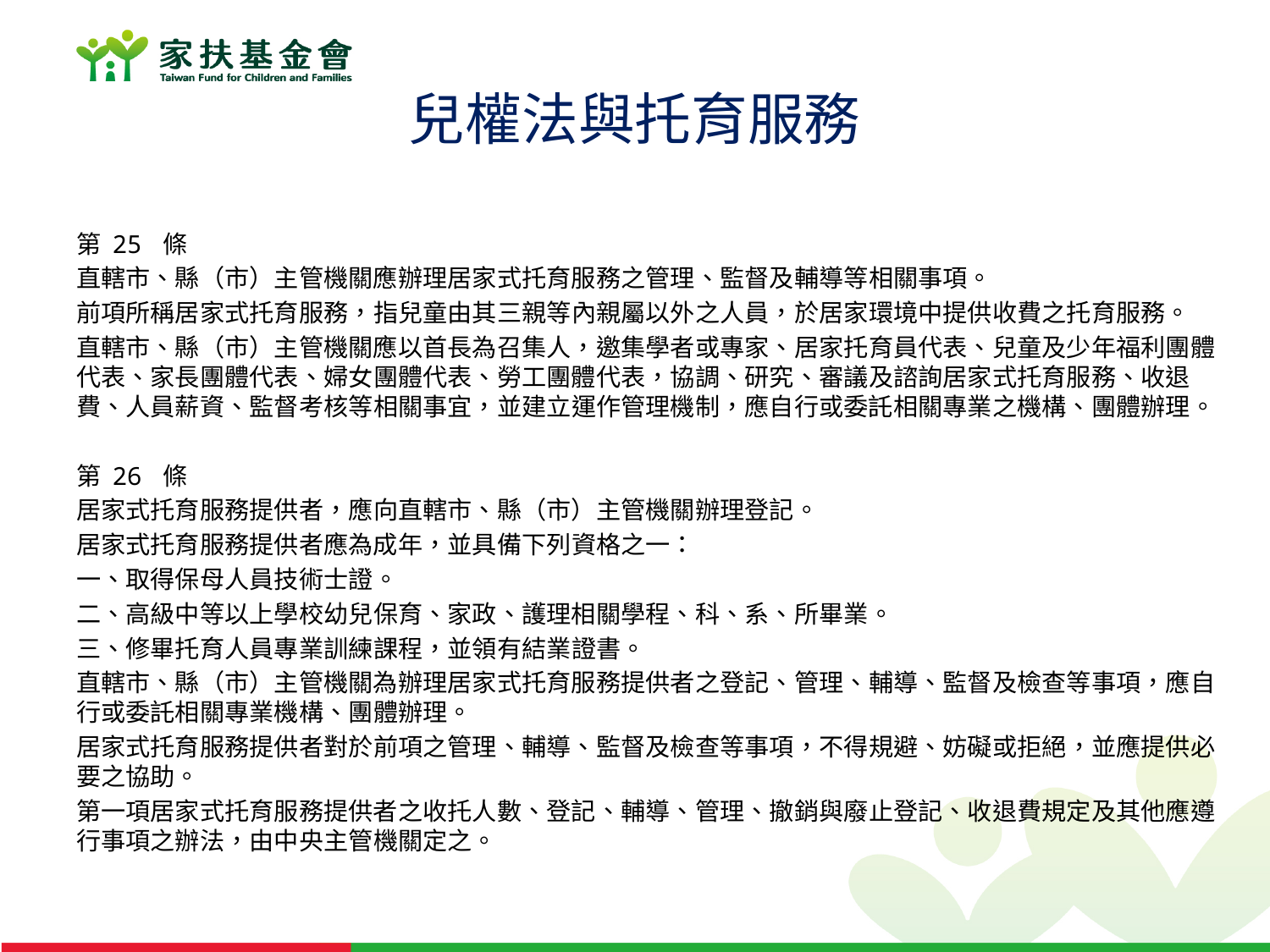

# 兒權法與托育服務
第 25 條
直轄市、縣（市）主管機關應辦理居家式托育服務之管理、監督及輔導等相關事項。
前項所稱居家式托育服務，指兒童由其三親等內親屬以外之人員，於居家環境中提供收費之托育服務。
直轄市、縣（市）主管機關應以首長為召集人，邀集學者或專家、居家托育員代表、兒童及少年福利團體代表、家長團體代表、婦女團體代表、勞工團體代表，協調、研究、審議及諮詢居家式托育服務、收退費、人員薪資、監督考核等相關事宜，並建立運作管理機制，應自行或委託相關專業之機構、團體辦理。

第 26 條
居家式托育服務提供者，應向直轄市、縣（市）主管機關辦理登記。
居家式托育服務提供者應為成年，並具備下列資格之一：
一、取得保母人員技術士證。
二、高級中等以上學校幼兒保育、家政、護理相關學程、科、系、所畢業。
三、修畢托育人員專業訓練課程，並領有結業證書。
直轄市、縣（市）主管機關為辦理居家式托育服務提供者之登記、管理、輔導、監督及檢查等事項，應自行或委託相關專業機構、團體辦理。
居家式托育服務提供者對於前項之管理、輔導、監督及檢查等事項，不得規避、妨礙或拒絕，並應提供必要之協助。
第一項居家式托育服務提供者之收托人數、登記、輔導、管理、撤銷與廢止登記、收退費規定及其他應遵行事項之辦法，由中央主管機關定之。